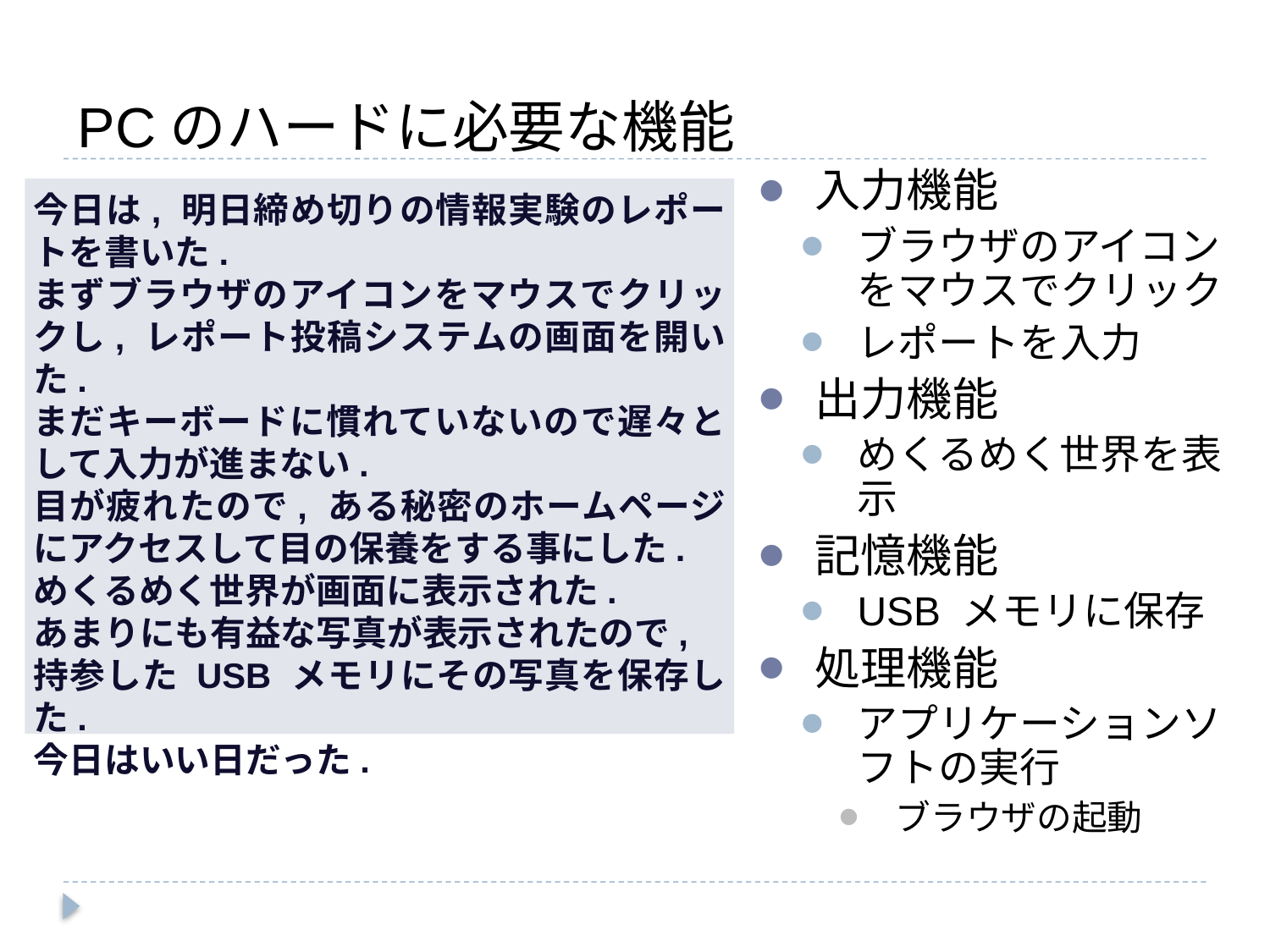

# PCのハードに必要な機能
入力機能
ブラウザのアイコンをマウスでクリック
レポートを入力
出力機能
めくるめく世界を表示
記憶機能
USB メモリに保存
処理機能
アプリケーションソフトの実行
ブラウザの起動
今日は, 明日締め切りの情報実験のレポートを書いた.
まずブラウザのアイコンをマウスでクリックし, レポート投稿システムの画面を開いた.
まだキーボードに慣れていないので遅々として入力が進まない.
目が疲れたので, ある秘密のホームページにアクセスして目の保養をする事にした.
めくるめく世界が画面に表示された.
あまりにも有益な写真が表示されたので,
持参した USB メモリにその写真を保存した.
今日はいい日だった.